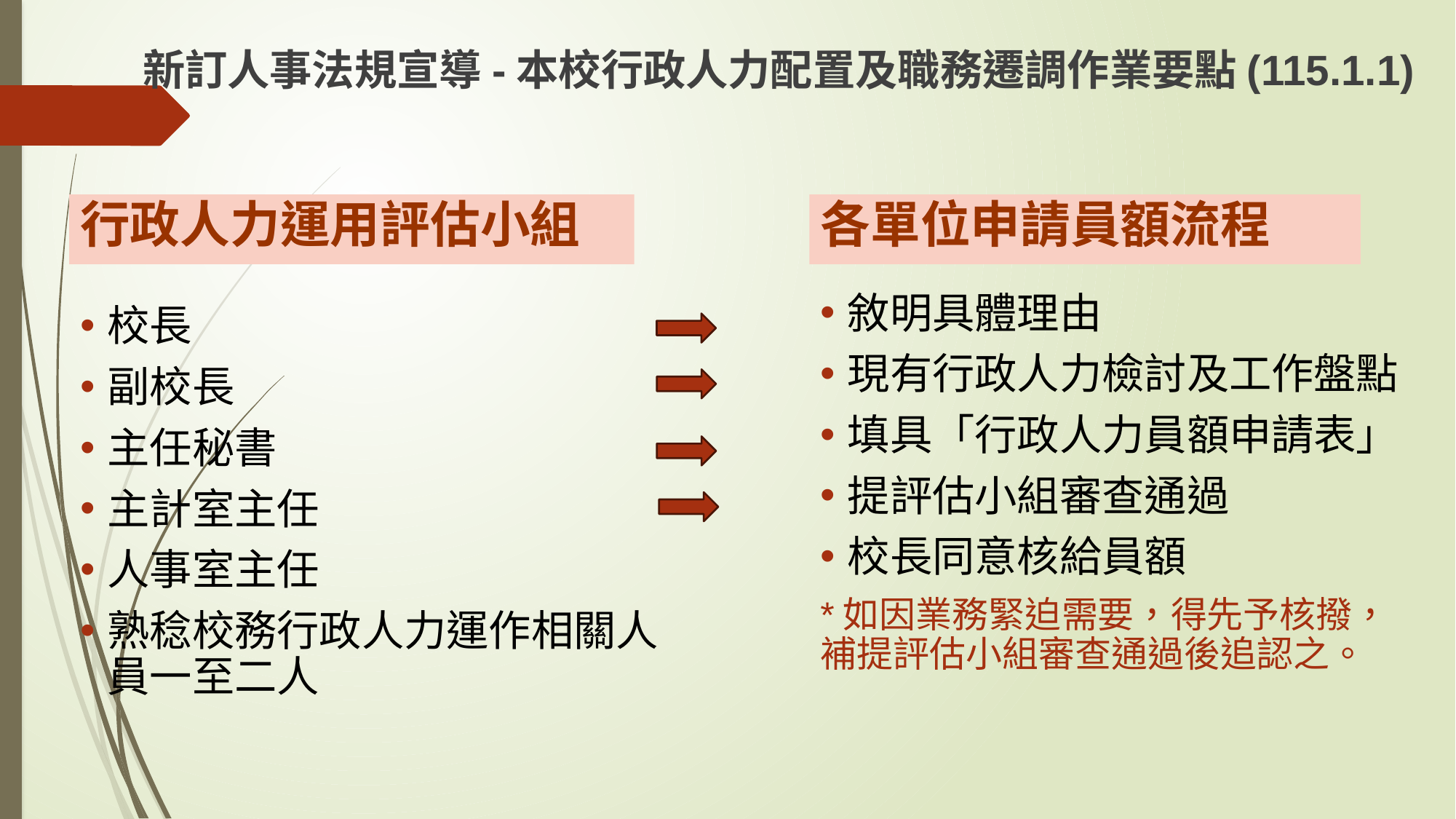

新訂人事法規宣導-本校行政人力配置及職務遷調作業要點(115.1.1)
各單位申請員額流程

行政人力運用評估小組

敘明具體理由
現有行政人力檢討及工作盤點
填具「行政人力員額申請表」
提評估小組審查通過
校長同意核給員額
*如因業務緊迫需要，得先予核撥， 補提評估小組審查通過後追認之。
校長
副校長
主任秘書
主計室主任
人事室主任
熟稔校務行政人力運作相關人員一至二人